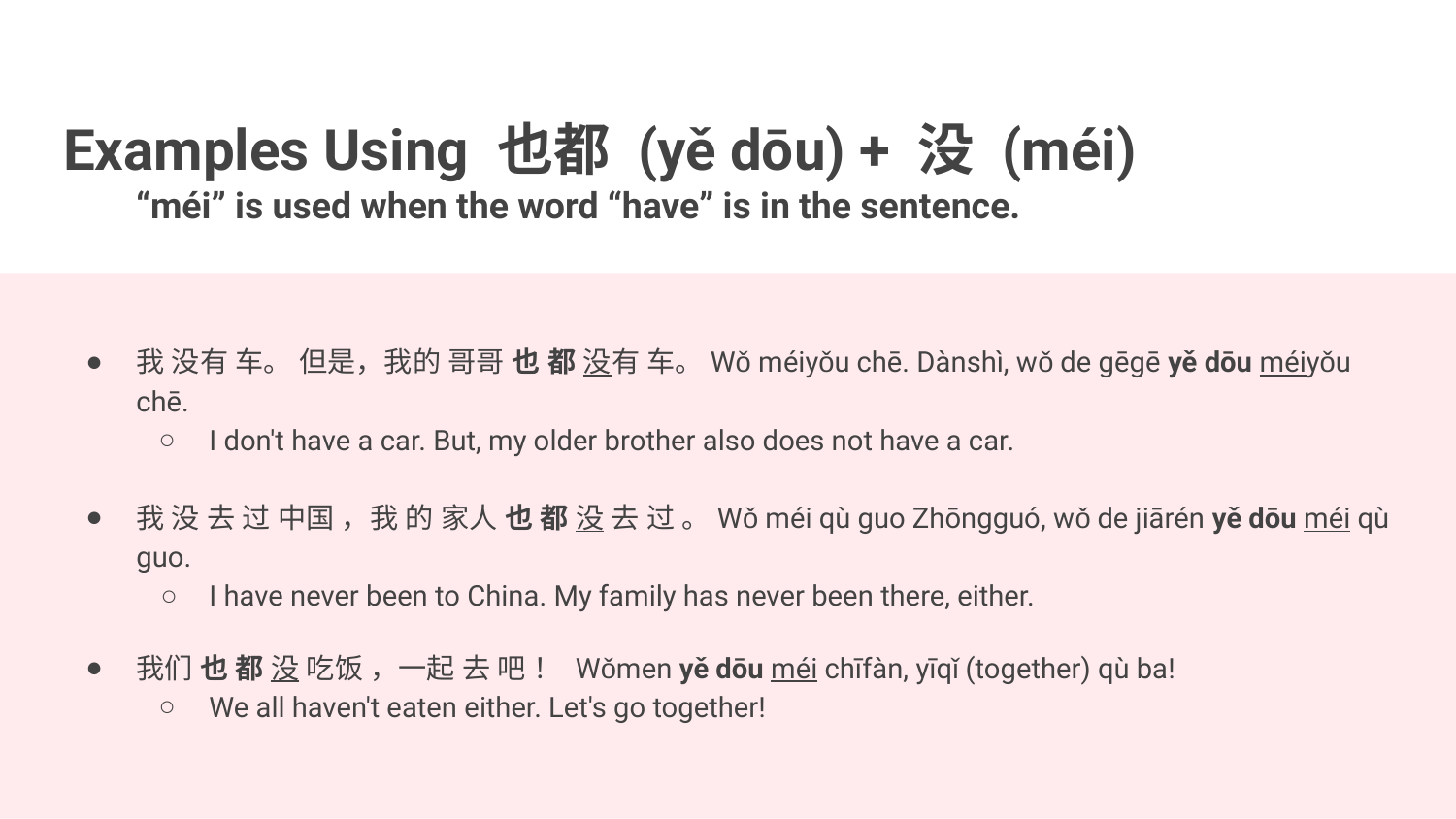

# Examples Using 也都 (yě dōu) + 没 (méi)
“méi” is used when the word “have” is in the sentence.
我 没有 车。 但是，我的 哥哥 也 都 没有 车。Wǒ méiyǒu chē. Dànshì, wǒ de gēgē yě dōu méiyǒu chē.
I don't have a car. But, my older brother also does not have a car.
我 没 去 过 中国 ，我 的 家人 也 都 没 去 过 。Wǒ méi qù guo Zhōngguó, wǒ de jiārén yě dōu méi qù guo.
I have never been to China. My family has never been there, either.
我们 也 都 没 吃饭 ，一起 去 吧 ！ Wǒmen yě dōu méi chīfàn, yīqǐ (together) qù ba!
We all haven't eaten either. Let's go together!